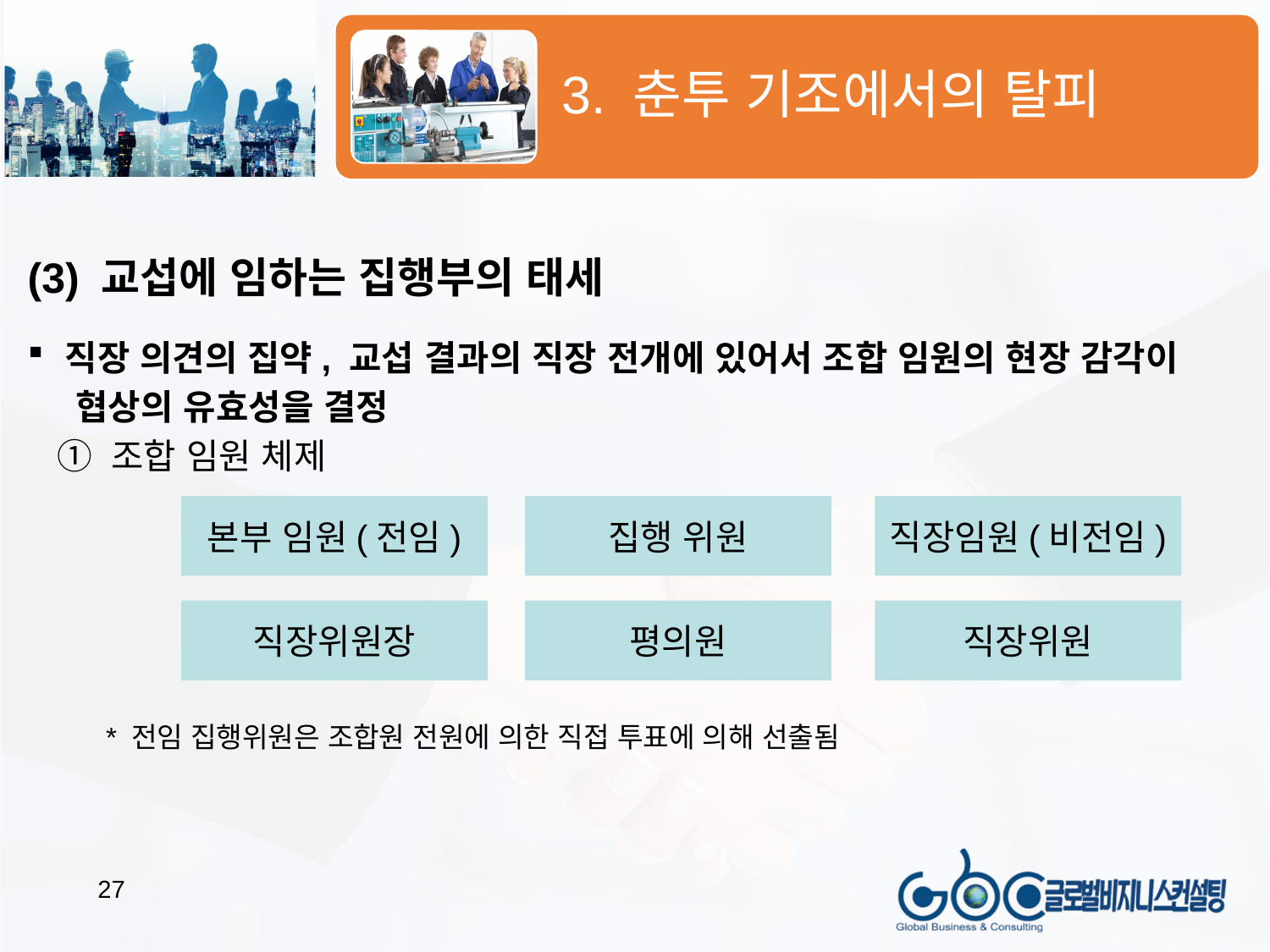

3. 춘투 기조에서의 탈피
(3) 교섭에 임하는 집행부의 태세

직장 의견의 집약, 교섭 결과의 직장 전개에 있어서 조합 임원의 현장 감각이
    협상의 유효성을 결정
   ① 조합 임원 체제

          * 전임 집행위원은 조합원 전원에 의한 직접 투표에 의해 선출됨
본부 임원(전임)
집행 위원
직장임원(비전임)
직장위원장
평의원
직장위원
27